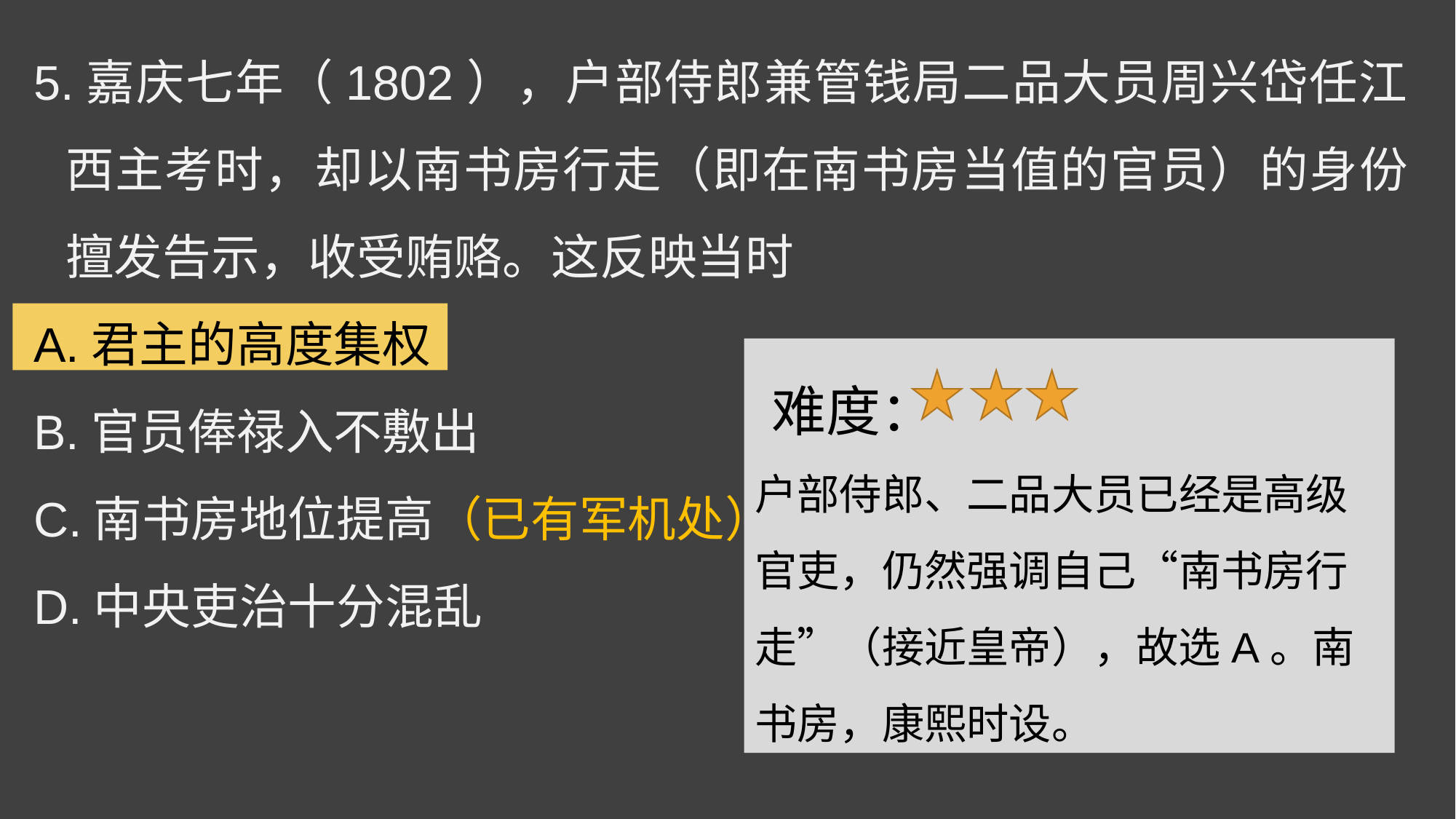

5.嘉庆七年（1802），户部侍郎兼管钱局二品大员周兴岱任江西主考时，却以南书房行走（即在南书房当值的官员）的身份擅发告示，收受贿赂。这反映当时
A.君主的高度集权
B.官员俸禄入不敷出
C.南书房地位提高（已有军机处）
D.中央吏治十分混乱

 难度：
户部侍郎、二品大员已经是高级官吏，仍然强调自己“南书房行走”（接近皇帝），故选A。南书房，康熙时设。